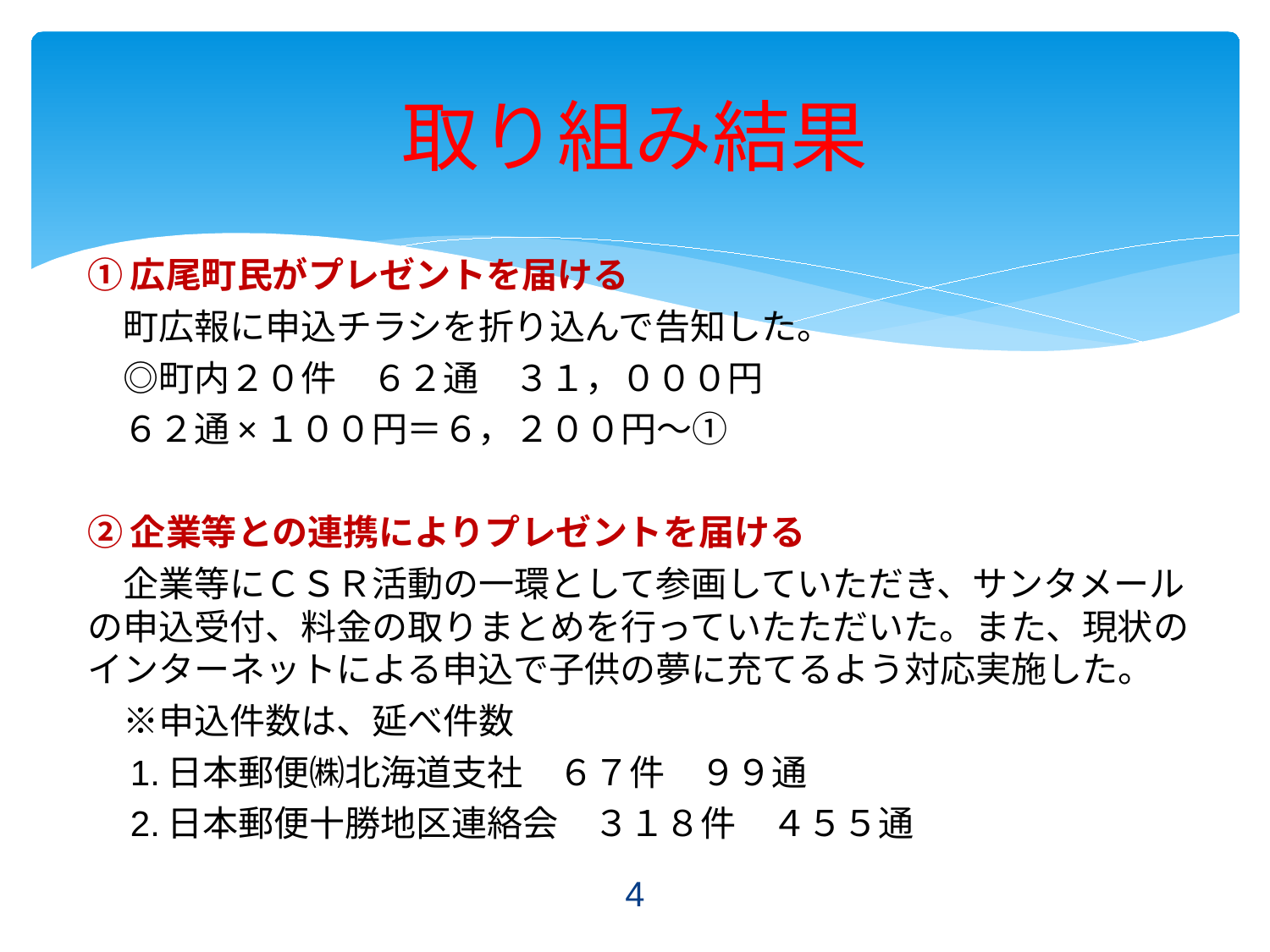

# 取り組み結果
①広尾町民がプレゼントを届ける
　町広報に申込チラシを折り込んで告知した。
　◎町内２０件　６２通　３１，０００円
　６２通×１００円＝６，２００円～①

②企業等との連携によりプレゼントを届ける
　企業等にＣＳＲ活動の一環として参画していただき、サンタメールの申込受付、料金の取りまとめを行っていたただいた。また、現状のインターネットによる申込で子供の夢に充てるよう対応実施した。
　※申込件数は、延べ件数
　1.日本郵便㈱北海道支社　６７件　９９通
　2.日本郵便十勝地区連絡会　３１８件　４５５通

4